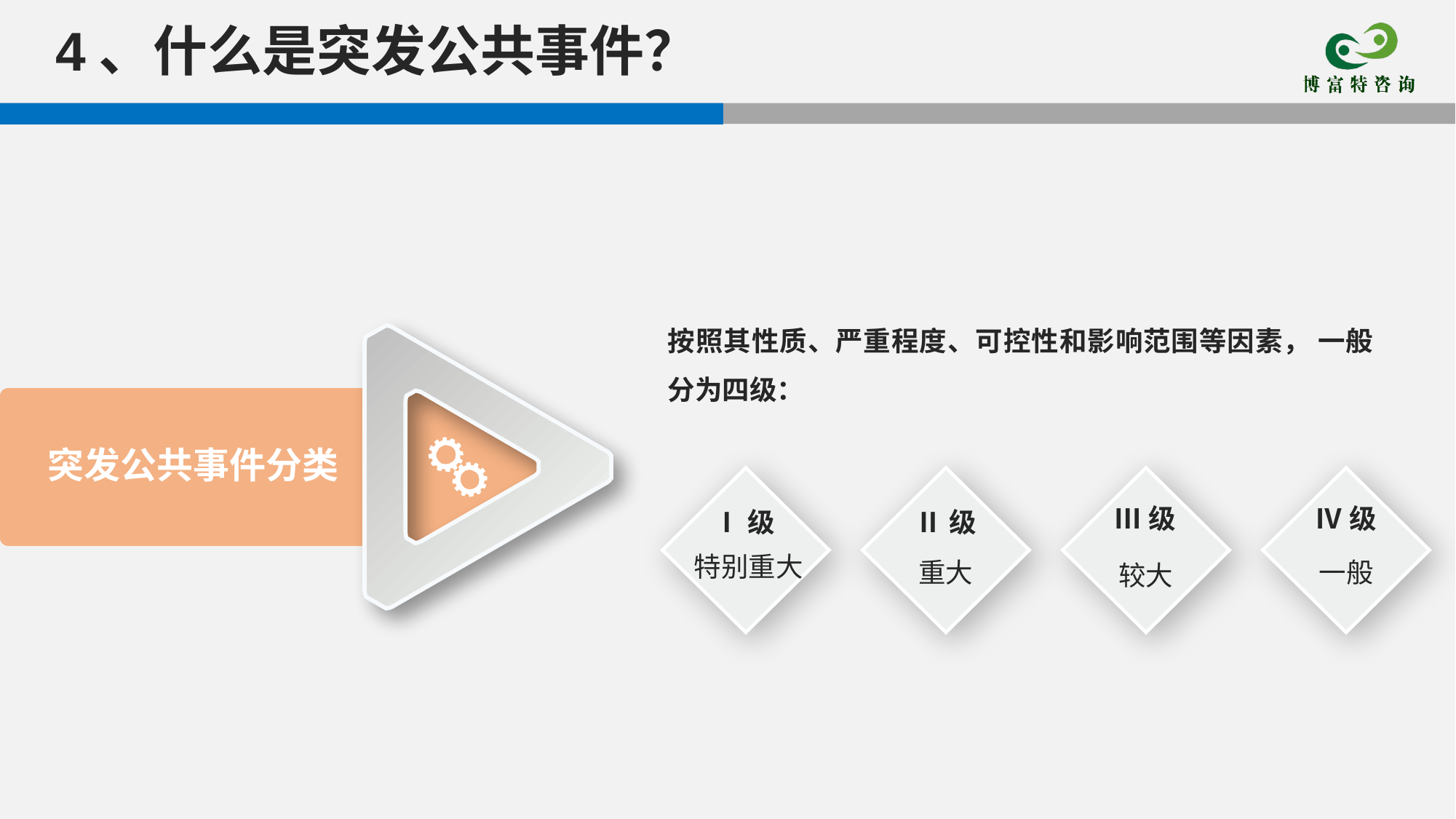

4、什么是突发公共事件？

按照其性质、严重程度、可控性和影响范围等因素， 一般分为四级：

突发公共事件分类

Ⅲ级
Ⅳ级
Ⅰ级
Ⅱ级
特别重大
一般
重大
较大